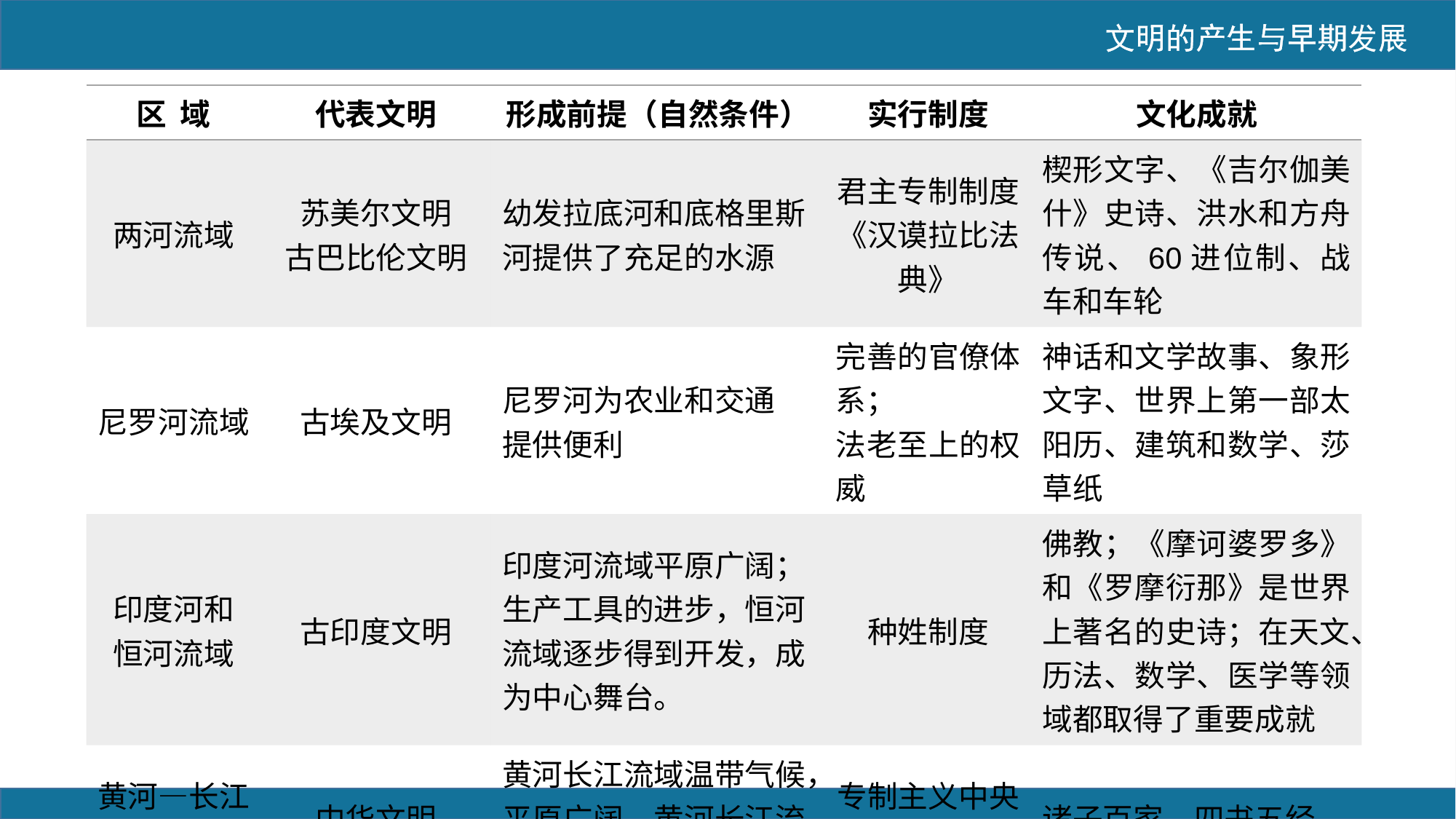

| 区 域 | 代表文明 | 形成前提（自然条件） | 实行制度 | 文化成就 |
| --- | --- | --- | --- | --- |
| 两河流域 | 苏美尔文明 古巴比伦文明 | 幼发拉底河和底格里斯河提供了充足的水源 | 君主专制制度 《汉谟拉比法典》 | 楔形文字、《吉尔伽美什》史诗、洪水和方舟传说、60进位制、战车和车轮 |
| 尼罗河流域 | 古埃及文明 | 尼罗河为农业和交通 提供便利 | 完善的官僚体系； 法老至上的权威 | 神话和文学故事、象形文字、世界上第一部太阳历、建筑和数学、莎草纸 |
| 印度河和 恒河流域 | 古印度文明 | 印度河流域平原广阔；生产工具的进步，恒河流域逐步得到开发，成为中心舞台。 | 种姓制度 | 佛教；《摩诃婆罗多》和《罗摩衍那》是世界上著名的史诗；在天文、历法、数学、医学等领域都取得了重要成就 |
| 黄河—长江流域 | 中华文明 | 黄河长江流域温带气候，平原广阔，黄河长江流域逐步得到开发 | 专制主义中央集权制度 | 诸子百家、四书五经 |